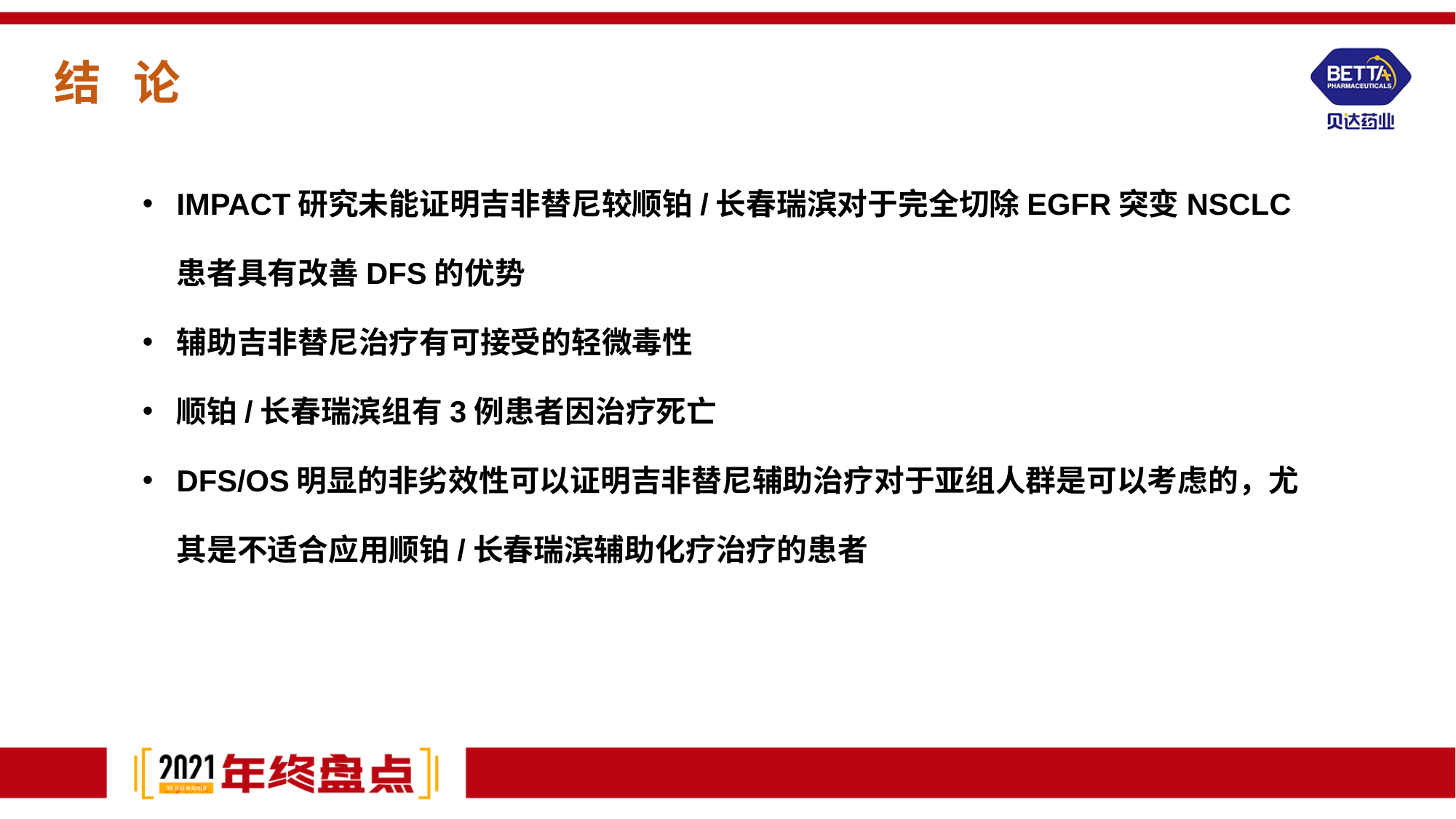

结   论
IMPACT研究未能证明吉非替尼较顺铂/长春瑞滨对于完全切除EGFR突变NSCLC患者具有改善DFS的优势
辅助吉非替尼治疗有可接受的轻微毒性
顺铂/长春瑞滨组有3例患者因治疗死亡
DFS/OS明显的非劣效性可以证明吉非替尼辅助治疗对于亚组人群是可以考虑的，尤其是不适合应用顺铂/长春瑞滨辅助化疗治疗的患者